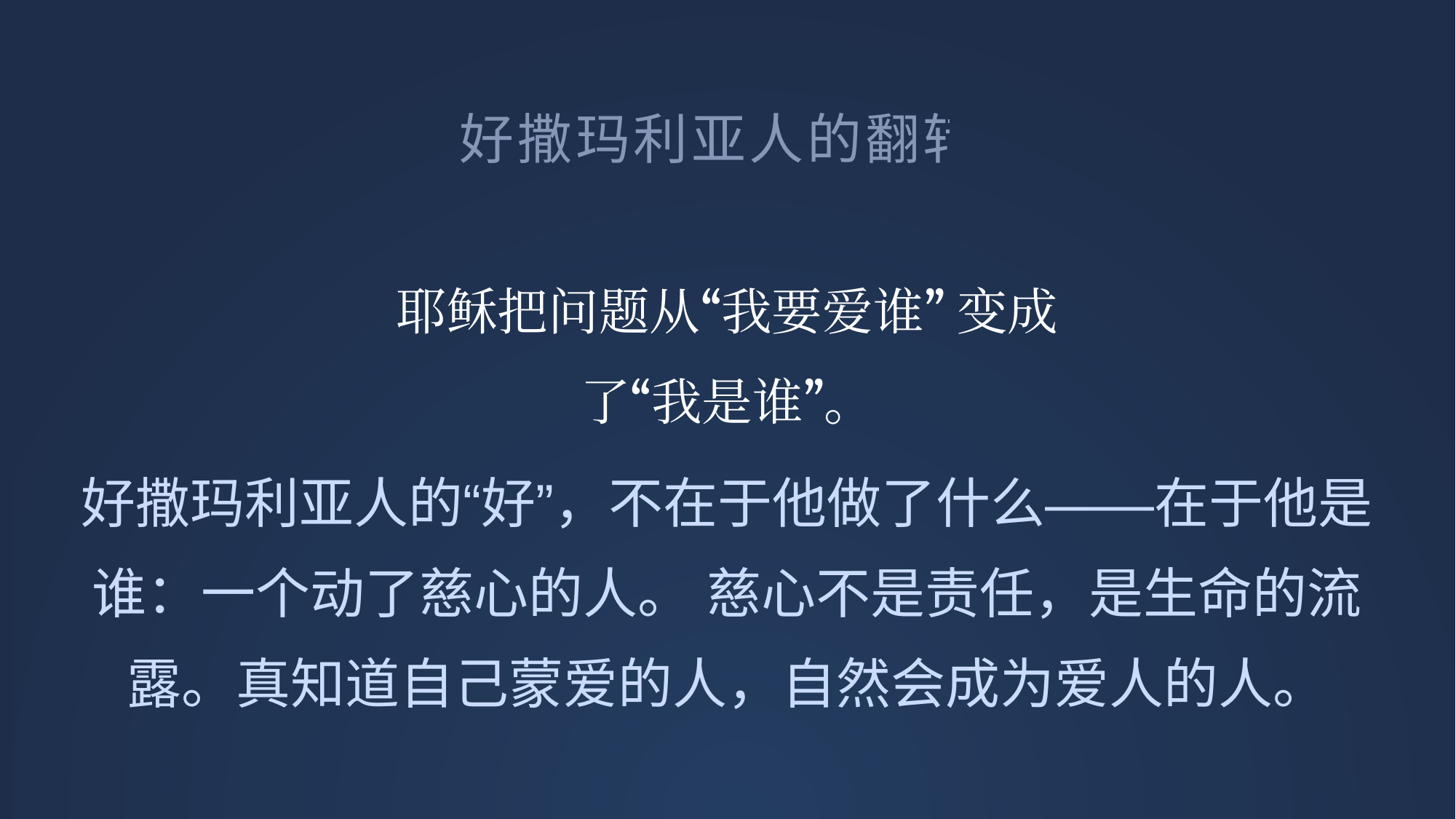

好撒玛利亚人的翻转
耶稣把问题从“我要爱谁” 变成了“我是谁”。
好撒玛利亚人的“好”，不在于他做了什么——在于他是谁：一个动了慈心的人。 慈心不是责任，是生命的流露。真知道自己蒙爱的人，自然会成为爱人的人。